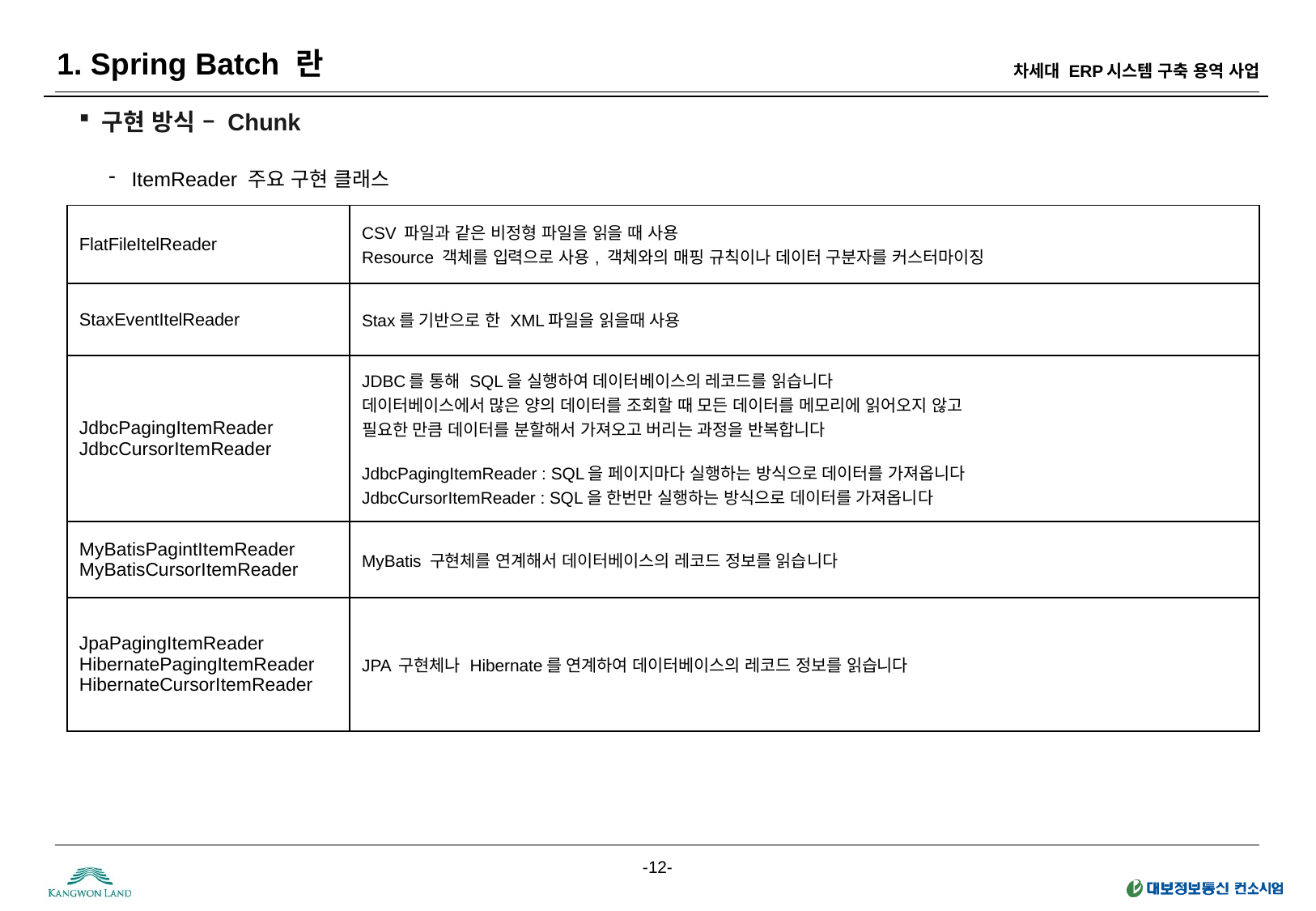

1. Spring Batch 란
구현 방식 – Chunk

ItemReader 주요 구현 클래스
| FlatFileItelReader | CSV 파일과 같은 비정형 파일을 읽을 때 사용 Resource 객체를 입력으로 사용, 객체와의 매핑 규칙이나 데이터 구분자를 커스터마이징 |
| --- | --- |
| StaxEventItelReader | Stax를 기반으로 한 XML파일을 읽을때 사용 |
| JdbcPagingItemReader JdbcCursorItemReader | JDBC를 통해 SQL을 실행하여 데이터베이스의 레코드를 읽습니다 데이터베이스에서 많은 양의 데이터를 조회할 때 모든 데이터를 메모리에 읽어오지 않고 필요한 만큼 데이터를 분할해서 가져오고 버리는 과정을 반복합니다 JdbcPagingItemReader : SQL을 페이지마다 실행하는 방식으로 데이터를 가져옵니다 JdbcCursorItemReader : SQL을 한번만 실행하는 방식으로 데이터를 가져옵니다 |
| MyBatisPagintItemReader MyBatisCursorItemReader | MyBatis 구현체를 연계해서 데이터베이스의 레코드 정보를 읽습니다 |
| JpaPagingItemReader HibernatePagingItemReader HibernateCursorItemReader | JPA 구현체나 Hibernate를 연계하여 데이터베이스의 레코드 정보를 읽습니다 |